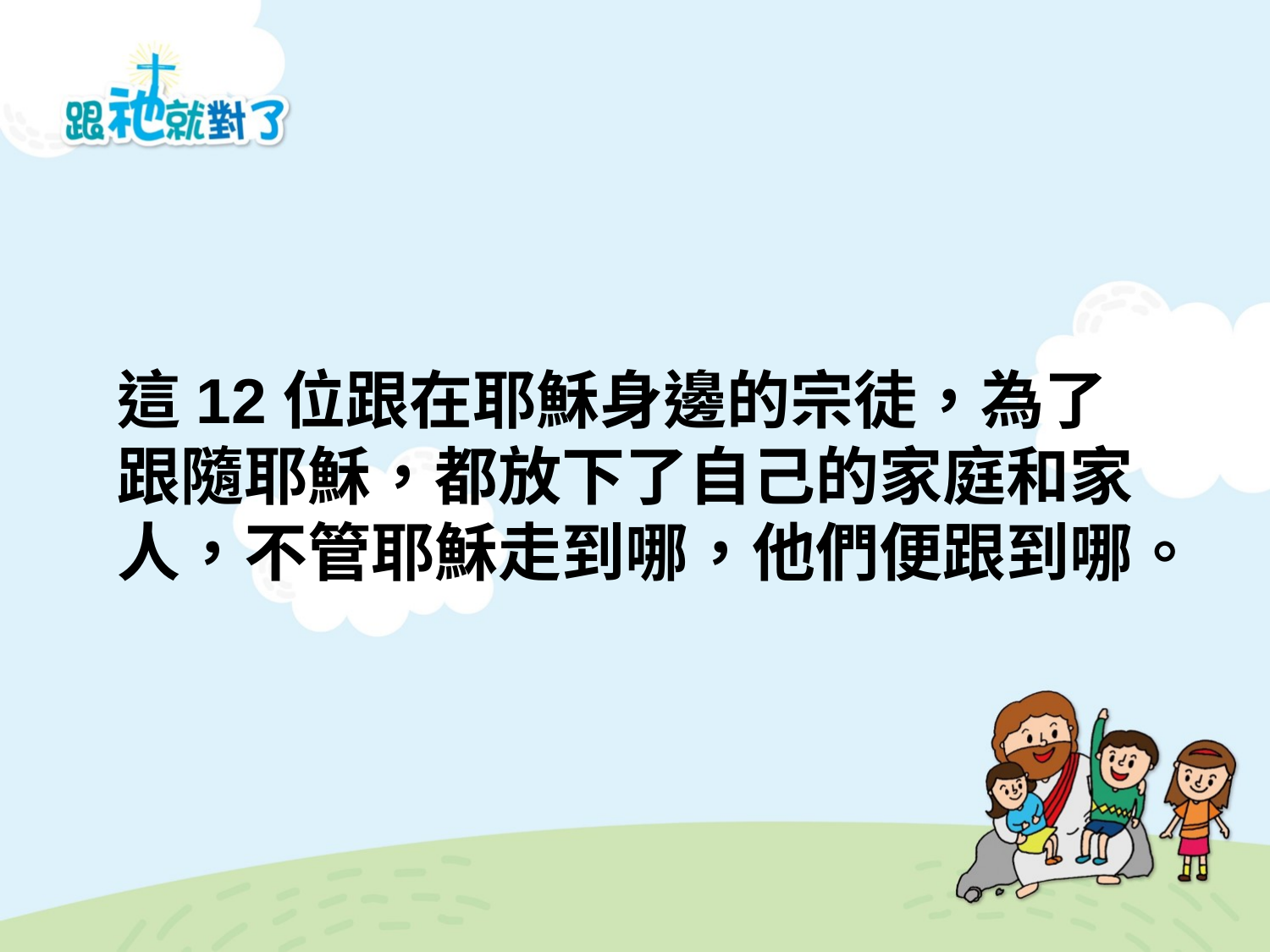

這12位跟在耶穌身邊的宗徒，為了跟隨耶穌，都放下了自己的家庭和家人，不管耶穌走到哪，他們便跟到哪。